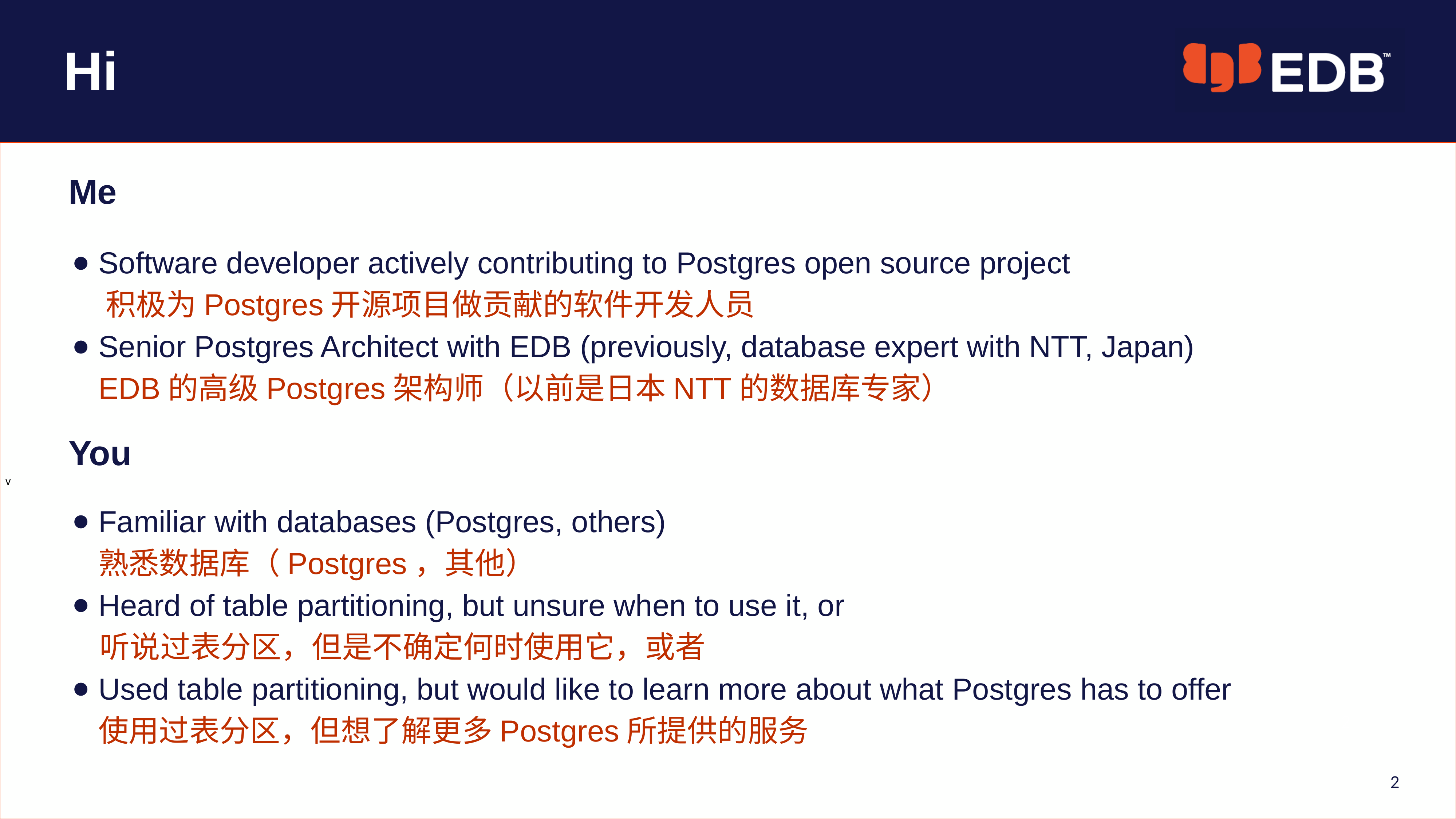

Hi
Me
Software developer actively contributing to Postgres open source project
    积极为Postgres开源项目做贡献的软件开发人员
Senior Postgres Architect with EDB (previously, database expert with NTT, Japan)
EDB的高级Postgres架构师（以前是日本NTT的数据库专家）

You
Familiar with databases (Postgres, others)
熟悉数据库（Postgres，其他）
Heard of table partitioning, but unsure when to use it, or
   听说过表分区，但是不确定何时使用它，或者
Used table partitioning, but would like to learn more about what Postgres has to offer
使用过表分区，但想了解更多Postgres所提供的服务
2
2